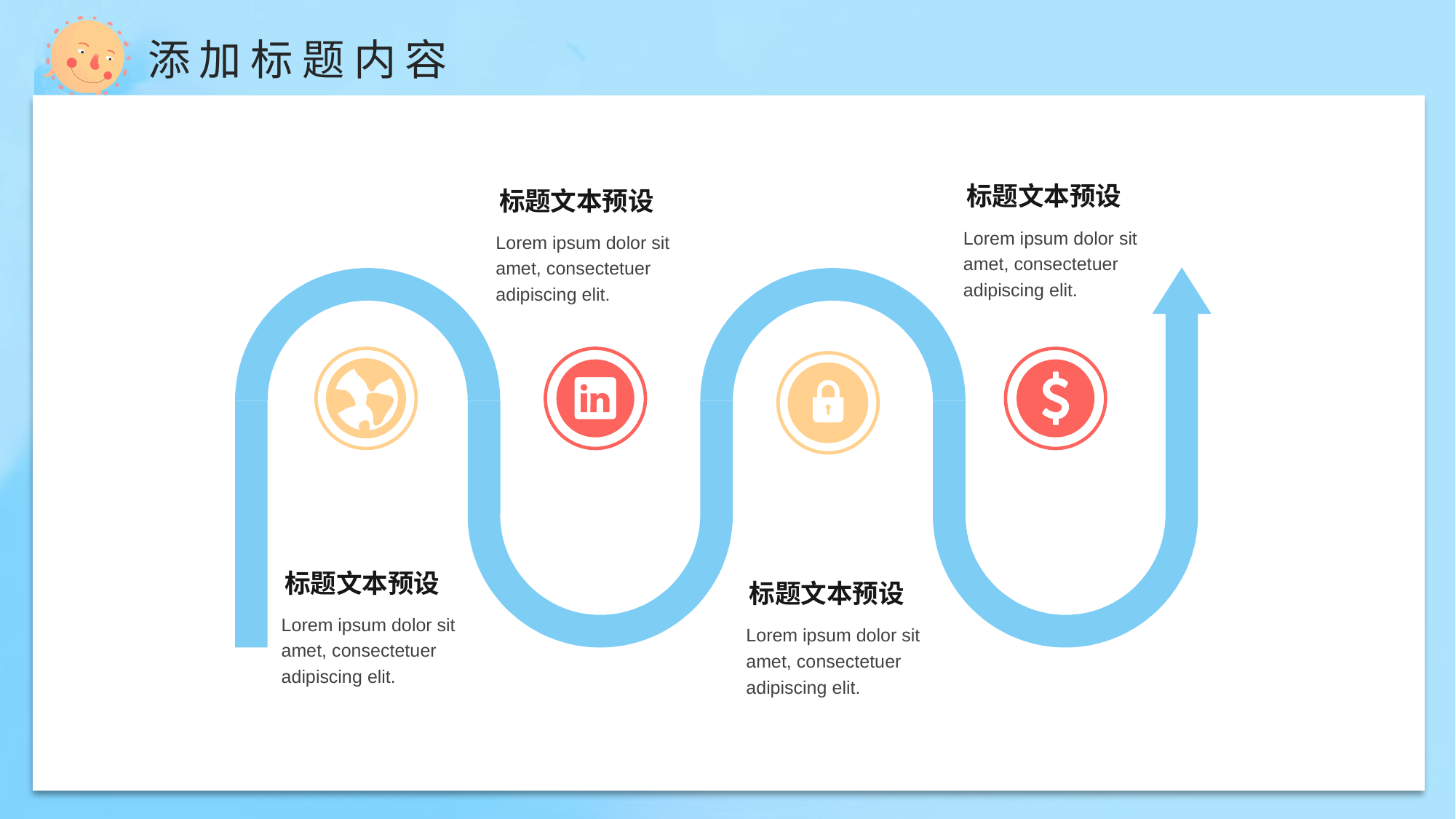

标题文本预设
标题文本预设
Lorem ipsum dolor sit amet, consectetuer adipiscing elit.
Lorem ipsum dolor sit amet, consectetuer adipiscing elit.

标题文本预设
标题文本预设
Lorem ipsum dolor sit amet, consectetuer adipiscing elit.
Lorem ipsum dolor sit amet, consectetuer adipiscing elit.